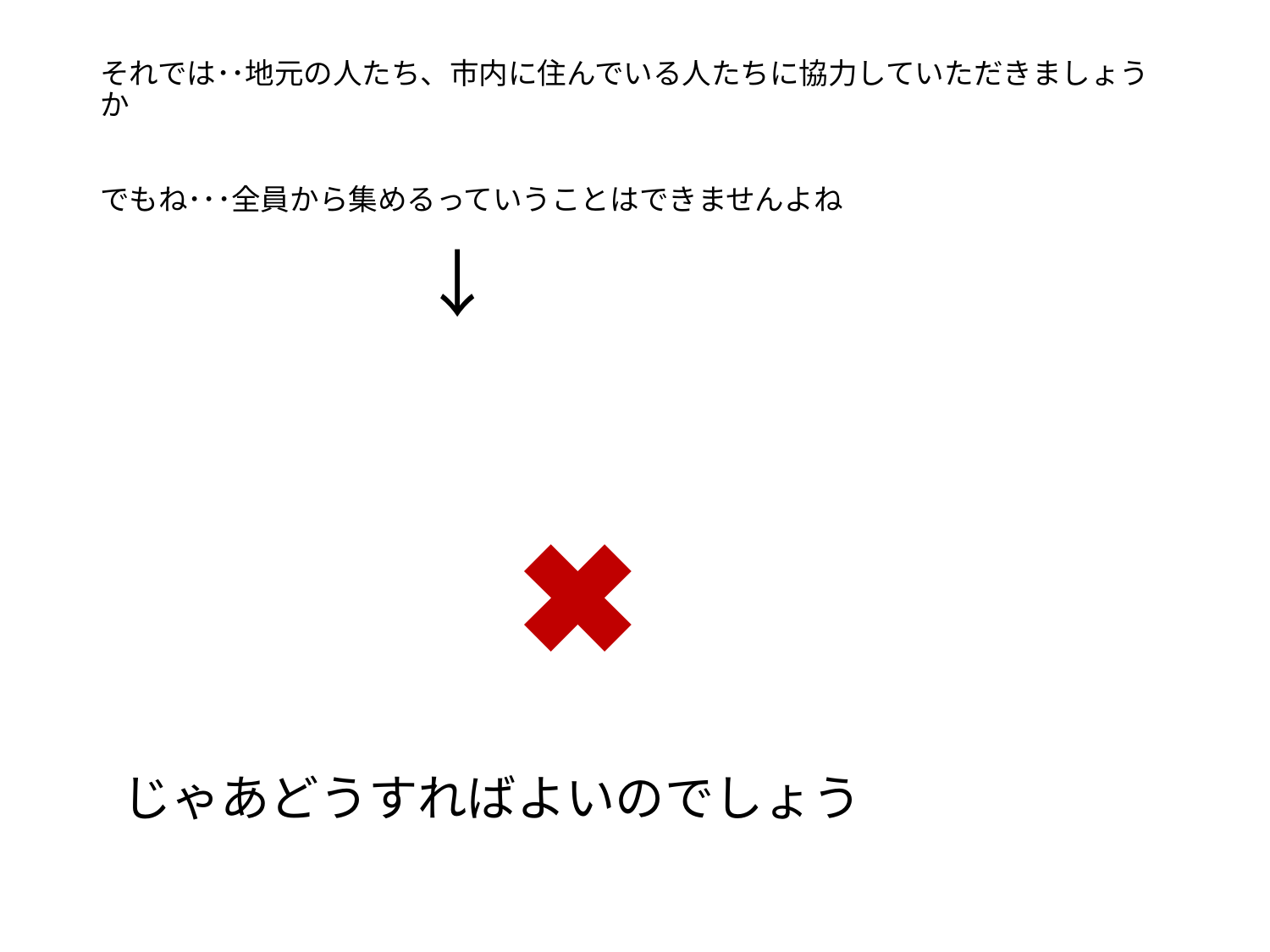

# それでは･･地元の人たち、市内に住んでいる人たちに協力していただきましょうか でもね･･･全員から集めるっていうことはできませんよね　　　　　　　　　　　　　　　　　　　　　　　　　　 　　　　　　　　　　　↓
　　　　　　　　✖

じゃあどうすればよいのでしょう